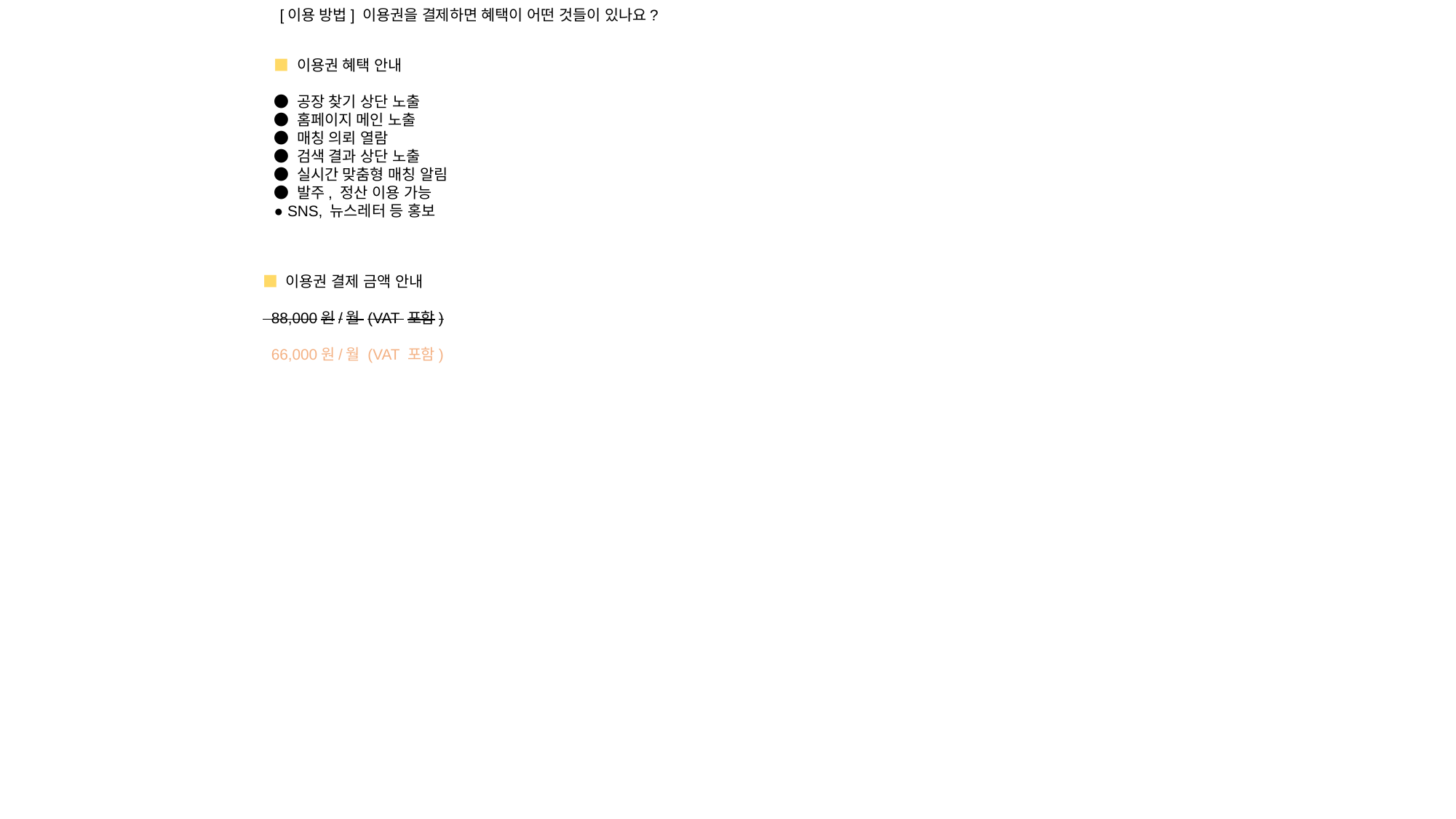

[이용 방법] 이용권을 결제하면 혜택이 어떤 것들이 있나요?
■ 이용권 혜택 안내
● 공장 찾기 상단 노출
● 홈페이지 메인 노출
● 매칭 의뢰 열람
● 검색 결과 상단 노출
● 실시간 맞춤형 매칭 알림
● 발주, 정산 이용 가능
● SNS, 뉴스레터 등 홍보

■ 이용권 결제 금액 안내

  88,000원/월 (VAT 포함)

  66,000원/월 (VAT 포함)